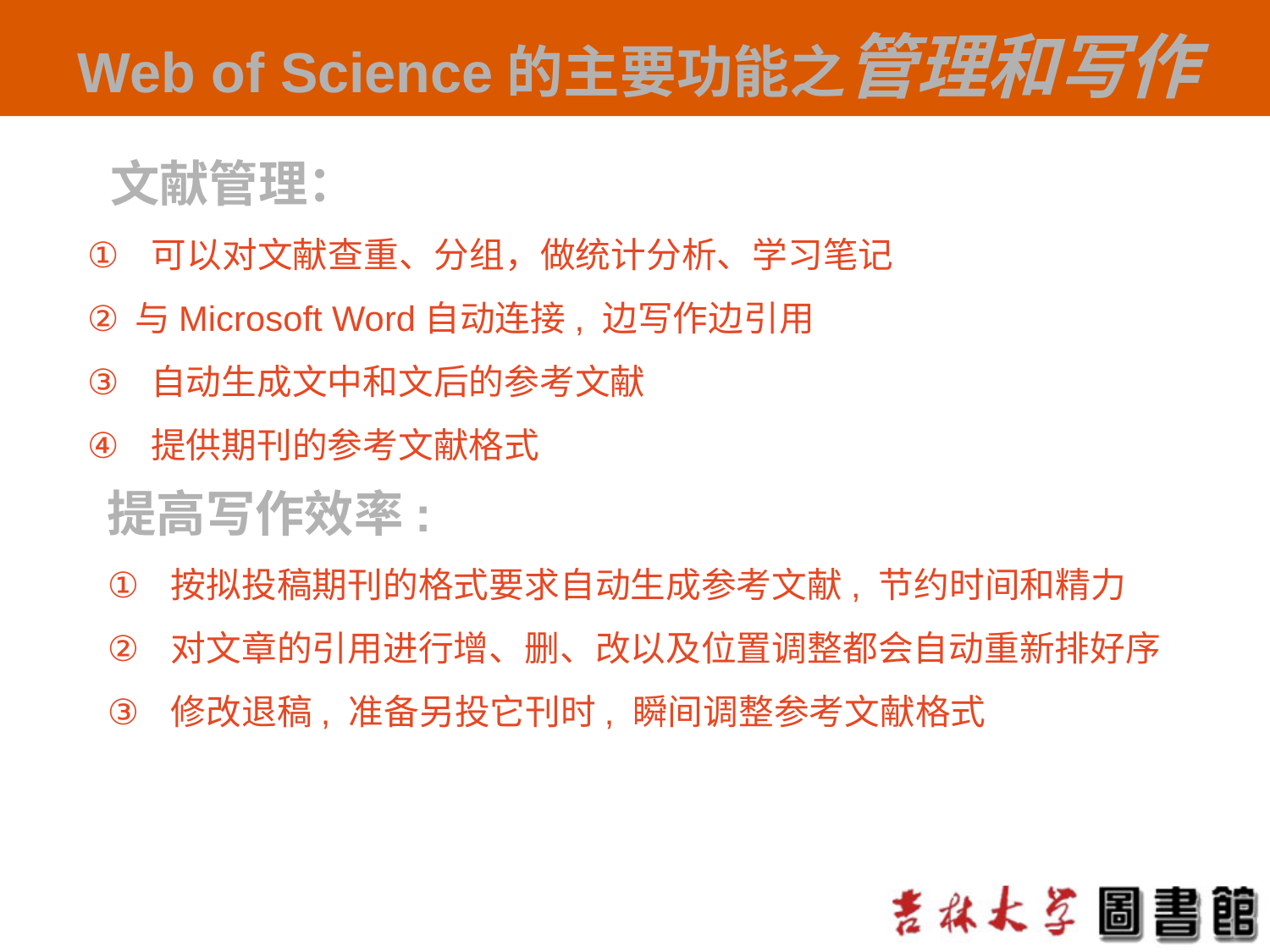

# Web of Science的主要功能之管理和写作
 文献管理：
 可以对文献查重、分组，做统计分析、学习笔记
与Microsoft Word自动连接, 边写作边引用
自动生成文中和文后的参考文献
提供期刊的参考文献格式
提高写作效率:
按拟投稿期刊的格式要求自动生成参考文献, 节约时间和精力
对文章的引用进行增、删、改以及位置调整都会自动重新排好序
修改退稿, 准备另投它刊时, 瞬间调整参考文献格式